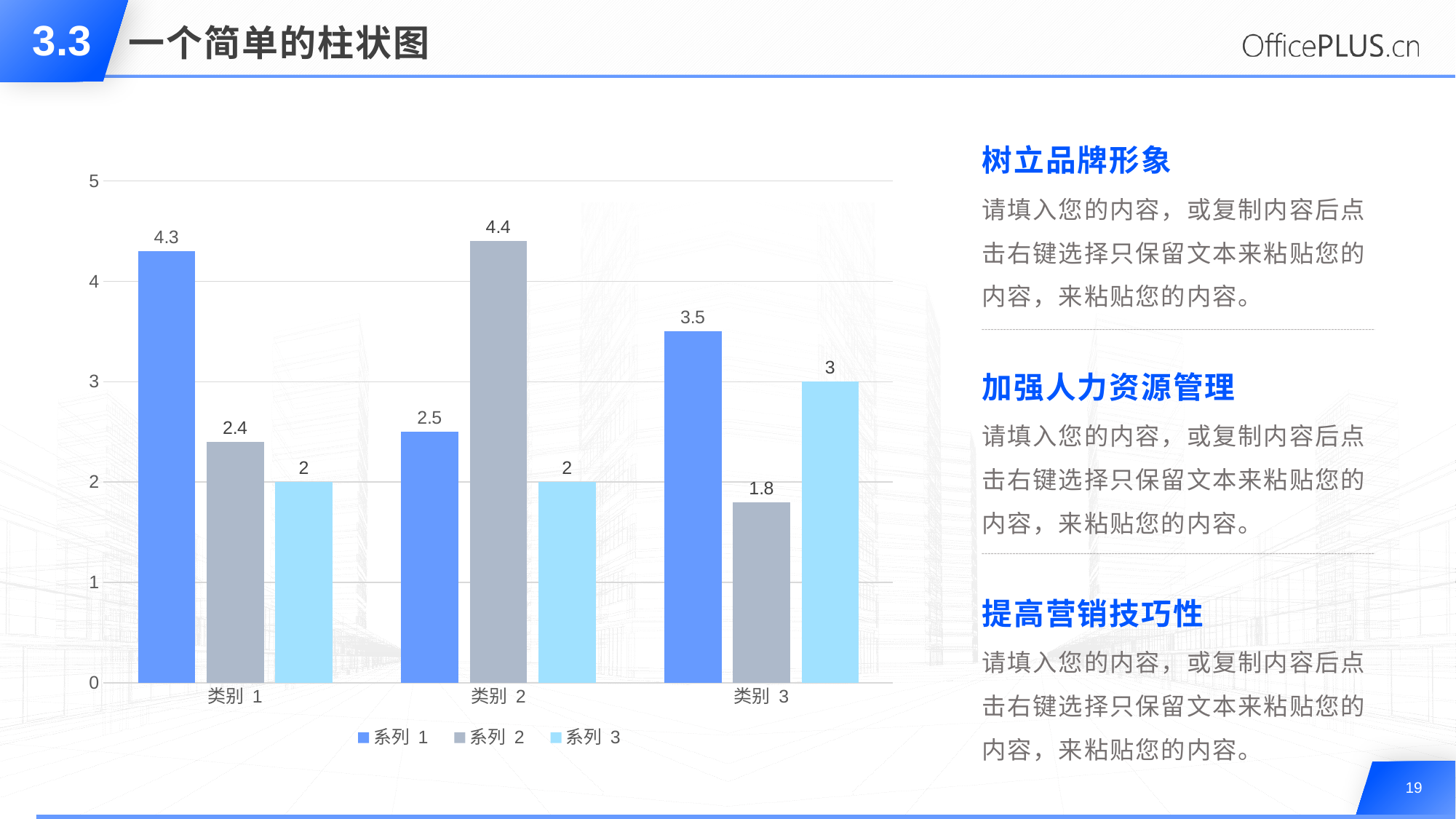

3.3
# 一个简单的柱状图
树立品牌形象

### Chart

| Category | 系列 1 | 系列 2 | 系列 3 |
|---|---|---|---|
| 类别 1 | 4.3 | 2.4 | 2.0 |
| 类别 2 | 2.5 | 4.4 | 2.0 |
| 类别 3 | 3.5 | 1.8 | 3.0 |
请填入您的内容，或复制内容后点击右键选择只保留文本来粘贴您的内容，来粘贴您的内容。
加强人力资源管理
请填入您的内容，或复制内容后点击右键选择只保留文本来粘贴您的内容，来粘贴您的内容。
提高营销技巧性
请填入您的内容，或复制内容后点击右键选择只保留文本来粘贴您的内容，来粘贴您的内容。
19